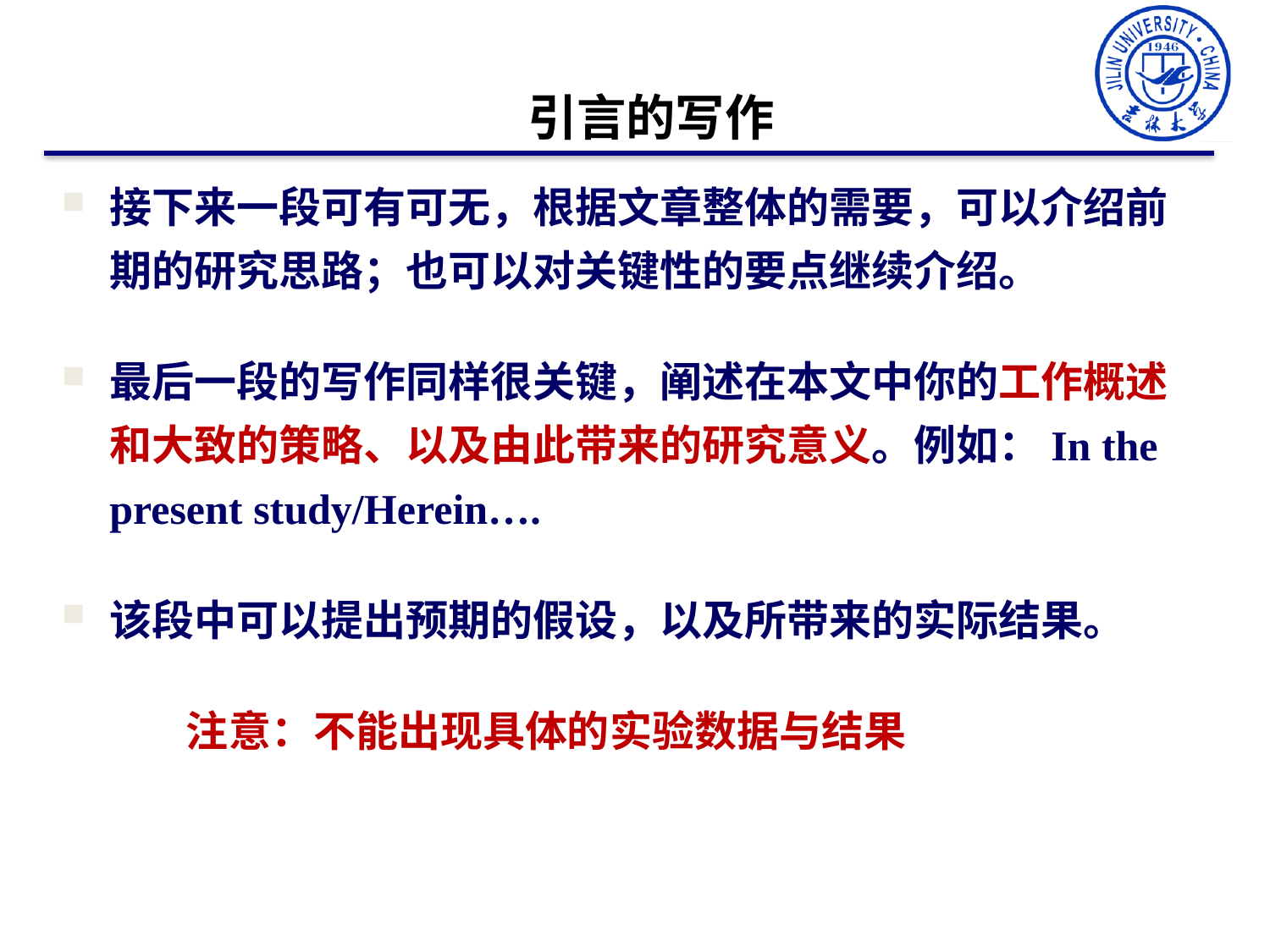

引言的写作
接下来一段可有可无，根据文章整体的需要，可以介绍前期的研究思路；也可以对关键性的要点继续介绍。

最后一段的写作同样很关键，阐述在本文中你的工作概述和大致的策略、以及由此带来的研究意义。例如：In the present study/Herein….

该段中可以提出预期的假设，以及所带来的实际结果。

            注意：不能出现具体的实验数据与结果